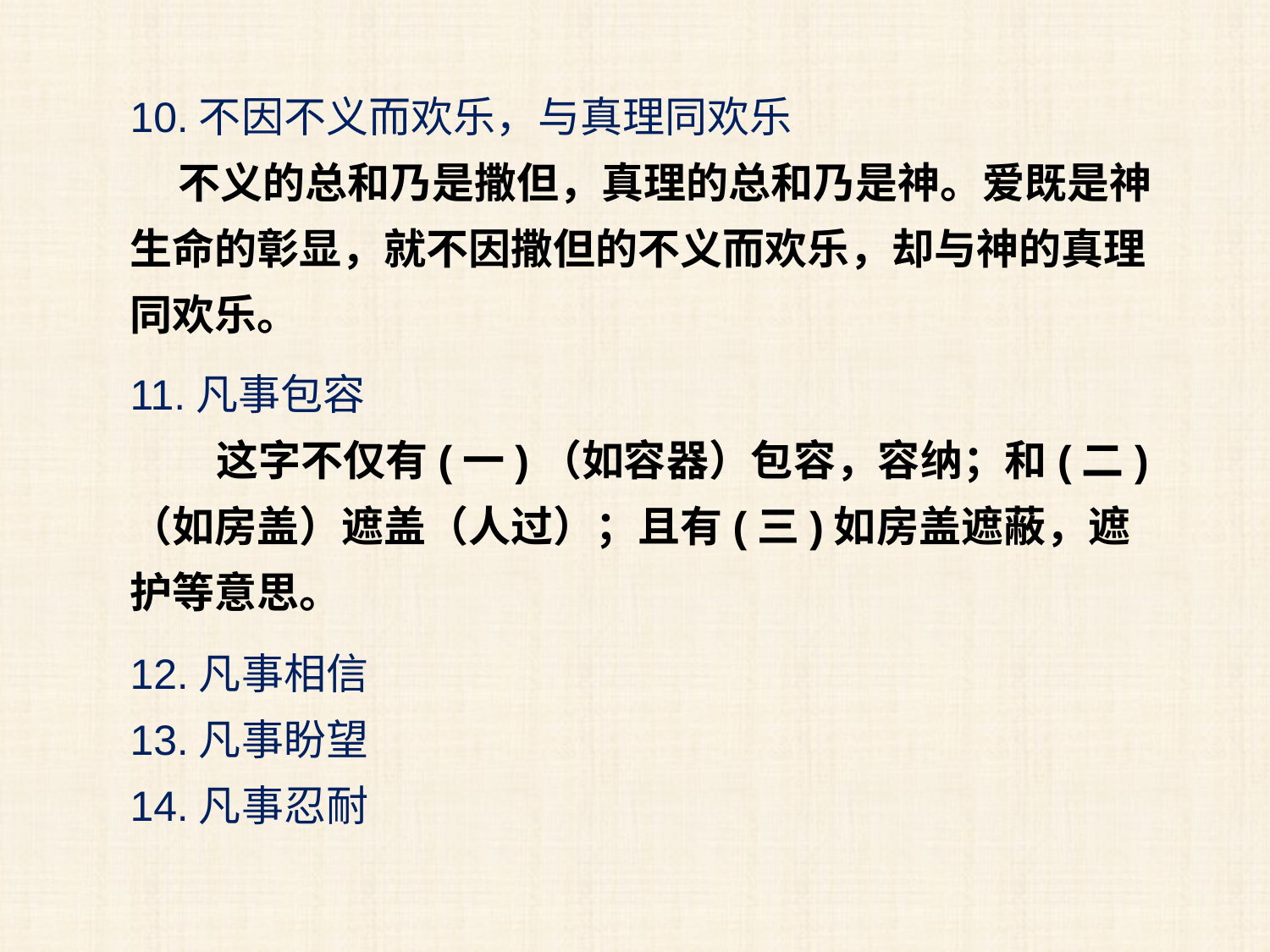

10.不因不义而欢乐，与真理同欢乐
    不义的总和乃是撒但，真理的总和乃是神。爱既是神生命的彰显，就不因撒但的不义而欢乐，却与神的真理同欢乐。
11.凡事包容
        这字不仅有(一)（如容器）包容，容纳；和(二)（如房盖）遮盖（人过）；且有(三)如房盖遮蔽，遮护等意思。
12.凡事相信
13.凡事盼望
14.凡事忍耐